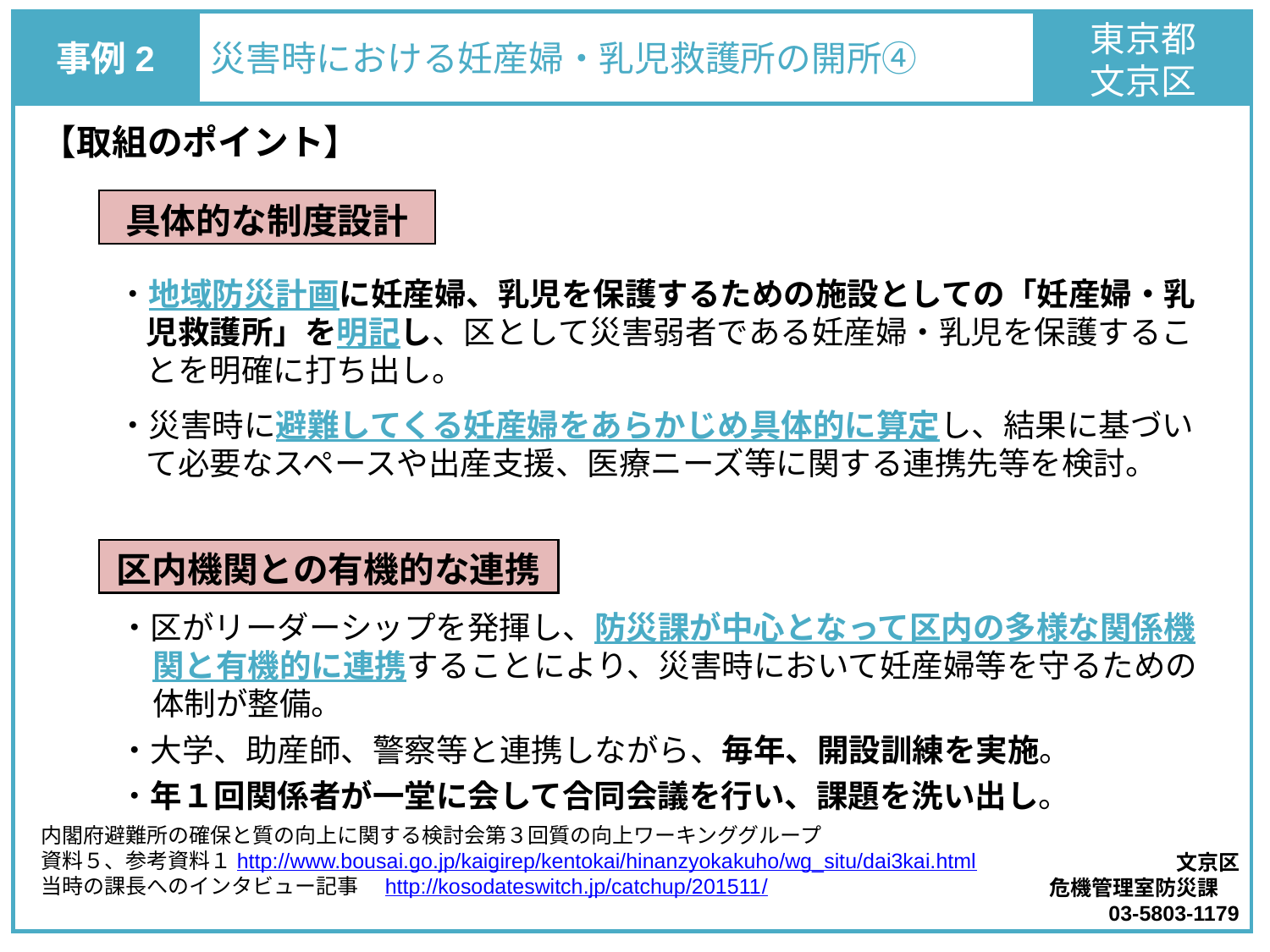

事例2
災害時における妊産婦・乳児救護所の開所④
東京都
文京区
【取組のポイント】
具体的な制度設計

・地域防災計画に妊産婦、乳児を保護するための施設としての「妊産婦・乳児救護所」を明記し、区として災害弱者である妊産婦・乳児を保護することを明確に打ち出し。

・災害時に避難してくる妊産婦をあらかじめ具体的に算定し、結果に基づいて必要なスペースや出産支援、医療ニーズ等に関する連携先等を検討。
区内機関との有機的な連携
・区がリーダーシップを発揮し、防災課が中心となって区内の多様な関係機関と有機的に連携することにより、災害時において妊産婦等を守るための体制が整備。

・大学、助産師、警察等と連携しながら、毎年、開設訓練を実施。

・年１回関係者が一堂に会して合同会議を行い、課題を洗い出し。
内閣府避難所の確保と質の向上に関する検討会第３回質の向上ワーキンググループ
資料５、参考資料１http://www.bousai.go.jp/kaigirep/kentokai/hinanzyokakuho/wg_situ/dai3kai.html
当時の課長へのインタビュー記事　http://kosodateswitch.jp/catchup/201511/
文京区
危機管理室防災課
03-5803-1179